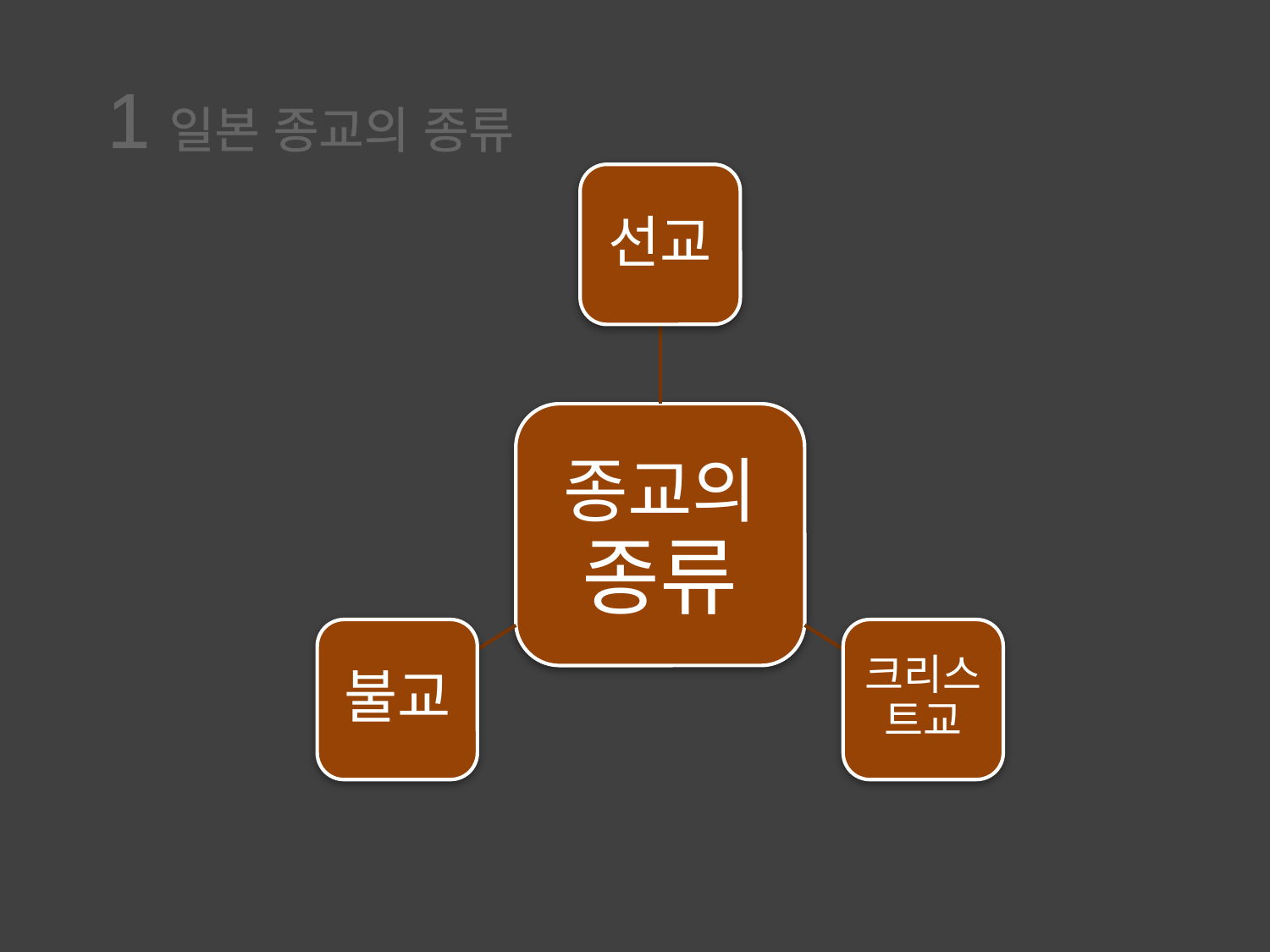

1일본 종교의 종류
종교의 종류
선교
크리스트교
불교